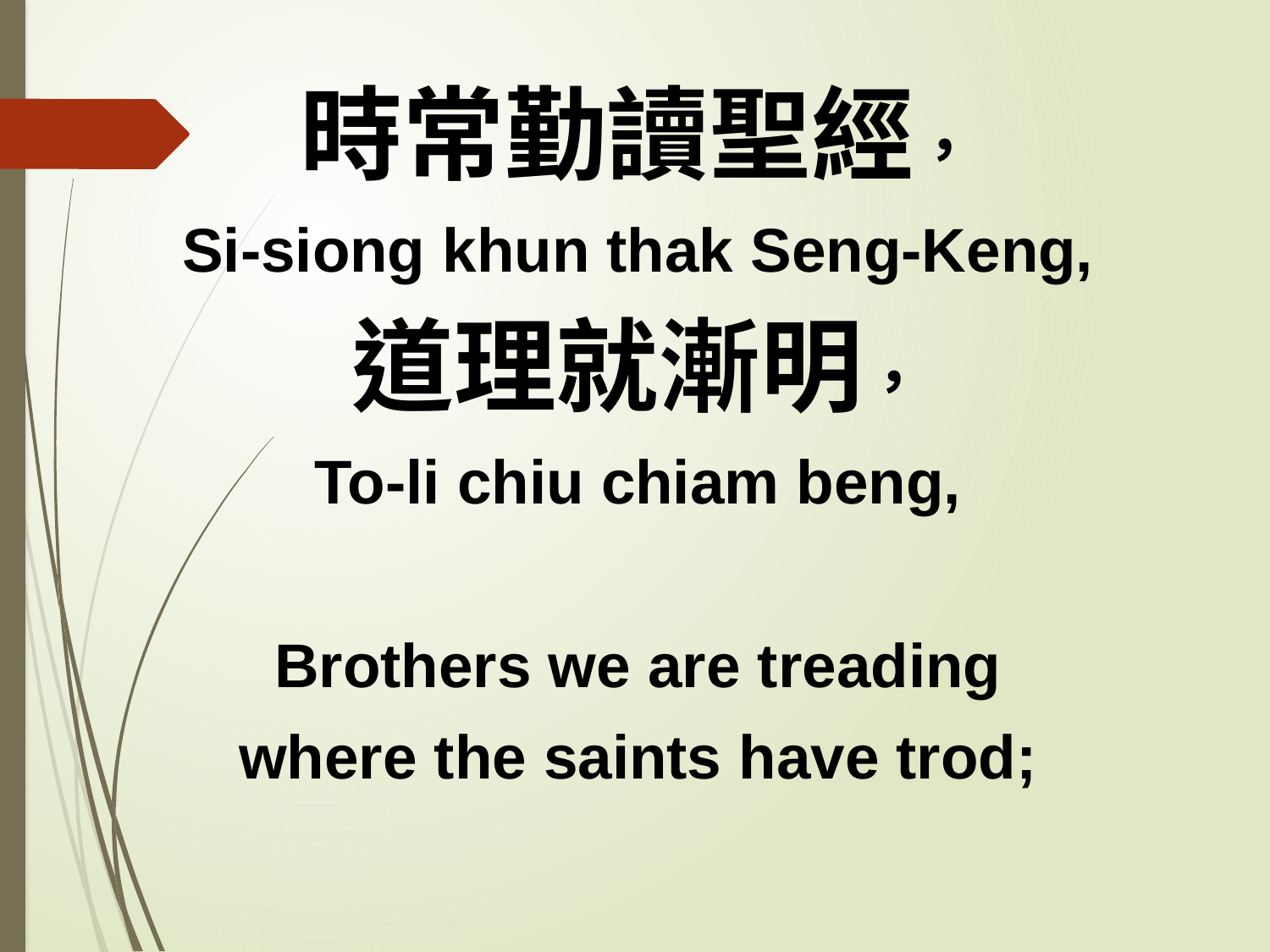

時常勤讀聖經，
Si-siong khun thak Seng-Keng,
道理就漸明，
To-li chiu chiam beng,

Brothers we are treading
where the saints have trod;